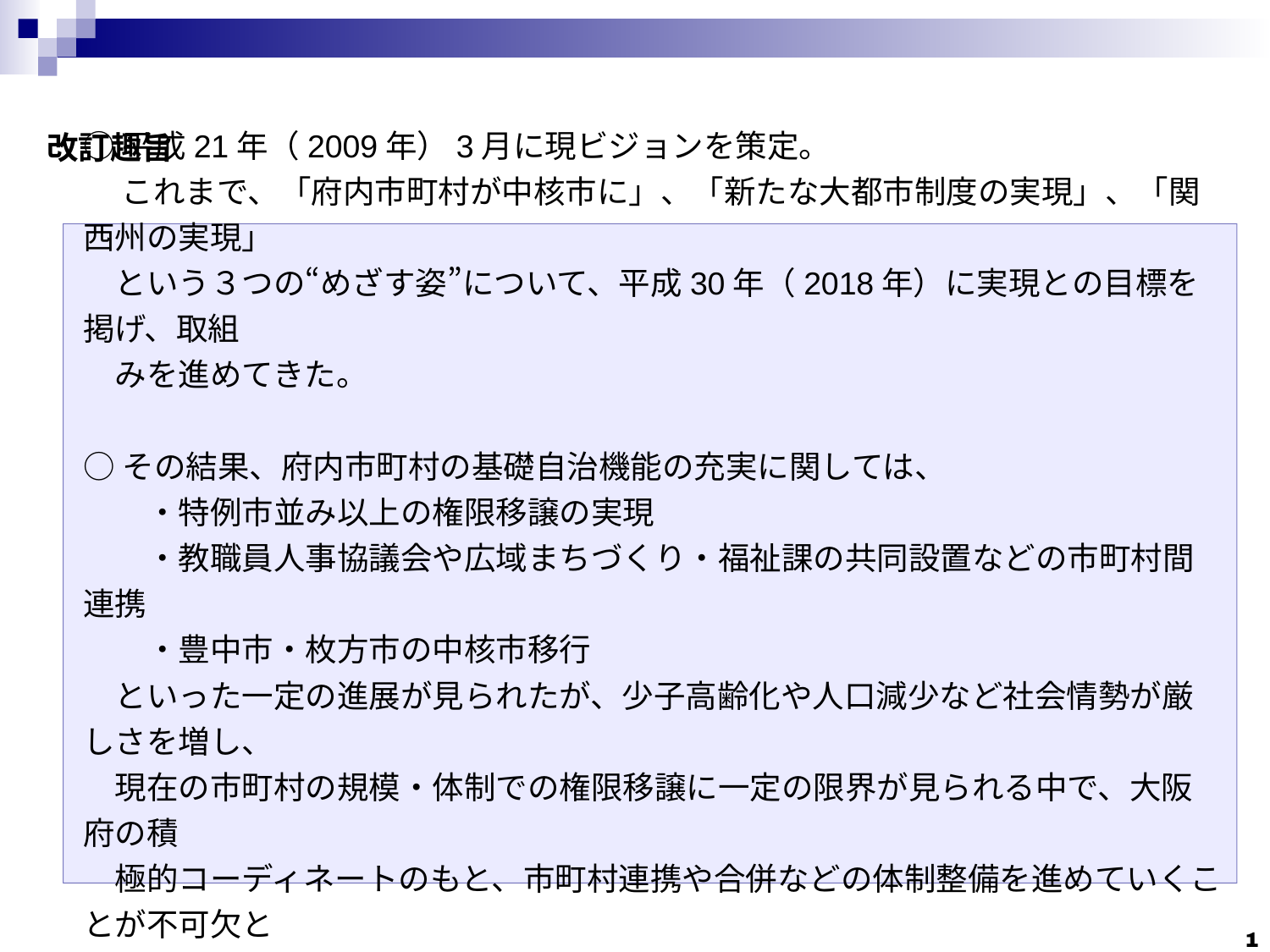

改訂趣旨
○平成21年（2009年）3月に現ビジョンを策定。
　 これまで、「府内市町村が中核市に」、「新たな大都市制度の実現」、「関西州の実現」
　という３つの“めざす姿”について、平成30年（2018年）に実現との目標を掲げ、取組
　みを進めてきた。

○その結果、府内市町村の基礎自治機能の充実に関しては、
　　・特例市並み以上の権限移譲の実現
　　・教職員人事協議会や広域まちづくり・福祉課の共同設置などの市町村間連携
　　・豊中市・枚方市の中核市移行
　といった一定の進展が見られたが、少子高齢化や人口減少など社会情勢が厳しさを増し、
　現在の市町村の規模・体制での権限移譲に一定の限界が見られる中で、大阪府の積
　極的コーディネートのもと、市町村連携や合併などの体制整備を進めていくことが不可欠と
　なっている。
1